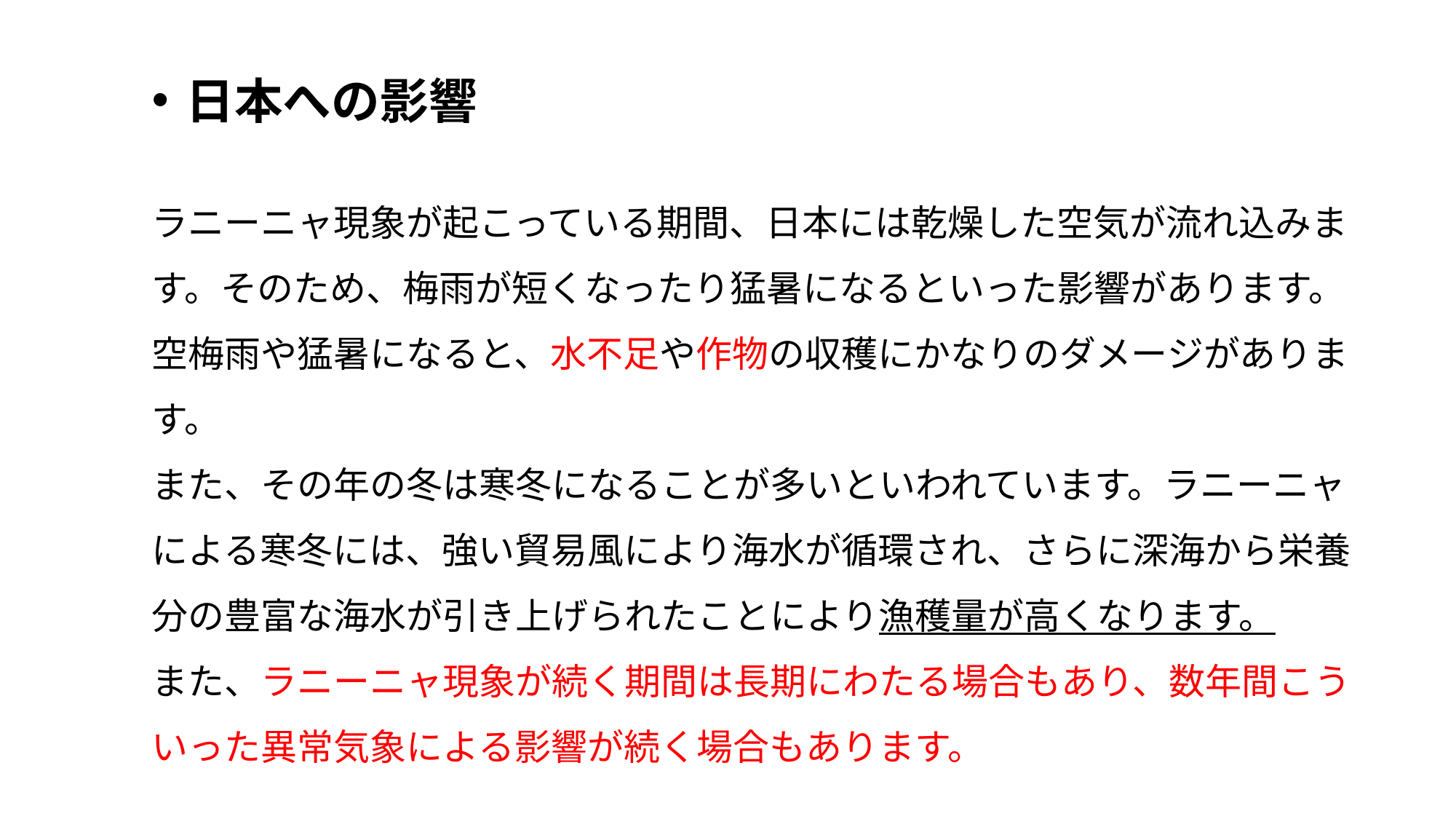

日本への影響
ラニーニャ現象が起こっている期間、日本には乾燥した空気が流れ込みます。そのため、梅雨が短くなったり猛暑になるといった影響があります。空梅雨や猛暑になると、水不足や作物の収穫にかなりのダメージがあります。
また、その年の冬は寒冬になることが多いといわれています。ラニーニャによる寒冬には、強い貿易風により海水が循環され、さらに深海から栄養分の豊富な海水が引き上げられたことにより漁穫量が高くなります。
また、ラニーニャ現象が続く期間は長期にわたる場合もあり、数年間こういった異常気象による影響が続く場合もあります。